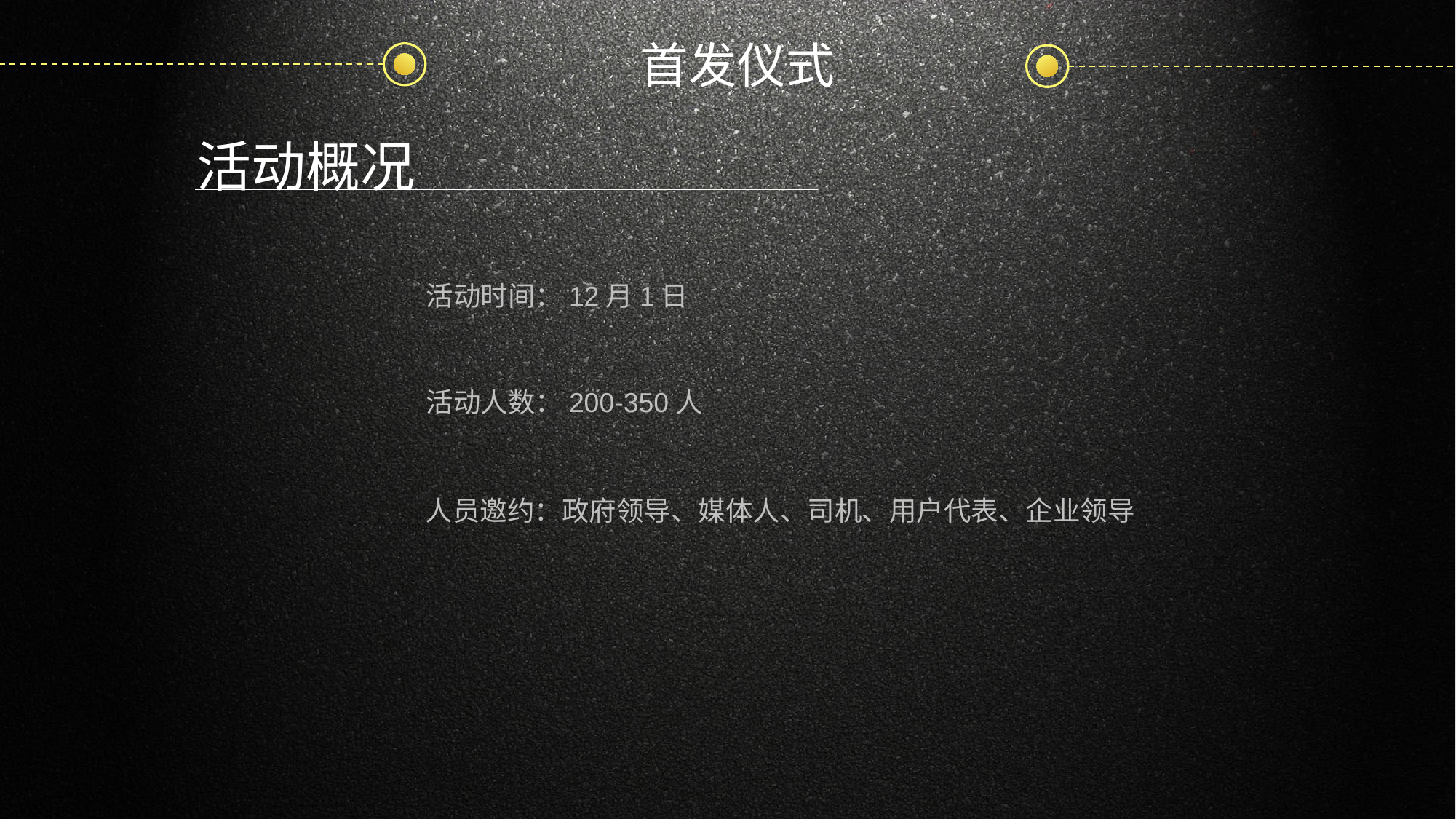

首发仪式

活动概况
活动时间：12月1日
活动人数：200-350人
人员邀约：政府领导、媒体人、司机、用户代表、企业领导